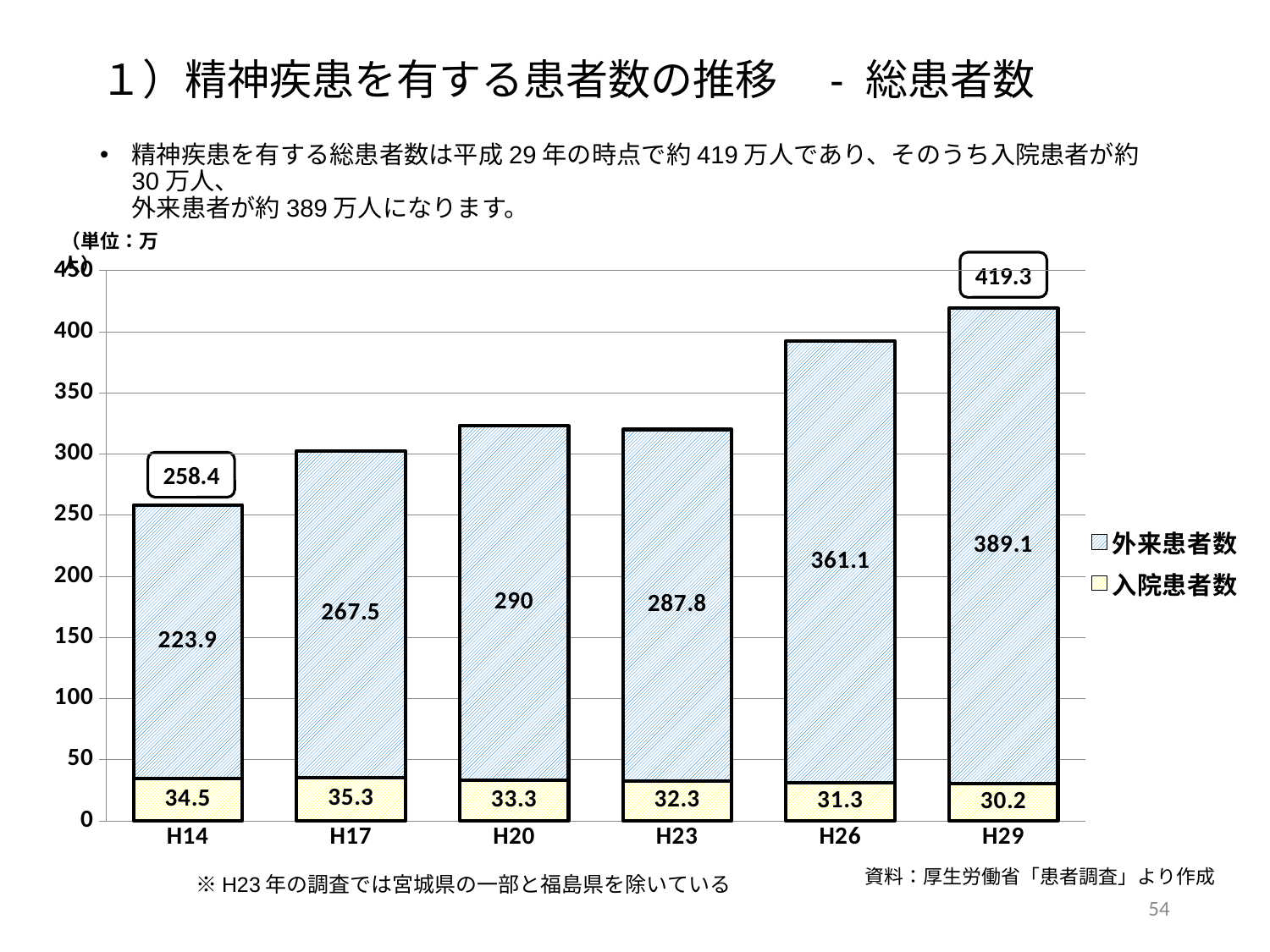

１）精神疾患を有する患者数の推移　- 総患者数
精神疾患を有する総患者数は平成29年の時点で約419万人であり、そのうち入院患者が約30万人、
外来患者が約389万人になります。
（単位：万人）

### Chart

| Category | 入院患者数 | 外来患者数 |
|---|---|---|
| H14 | 34.5 | 223.89999999999998 |
| H17 | 35.3 | 267.5 |
| H20 | 33.3 | 290.0 |
| H23 | 32.3 | 287.8 |
| H26 | 31.3 | 361.1 |
| H29 | 30.2 | 389.1 |
419.3
258.4
　※H23年の調査では宮城県の一部と福島県を除いている
資料：厚生労働省「患者調査」より作成
54